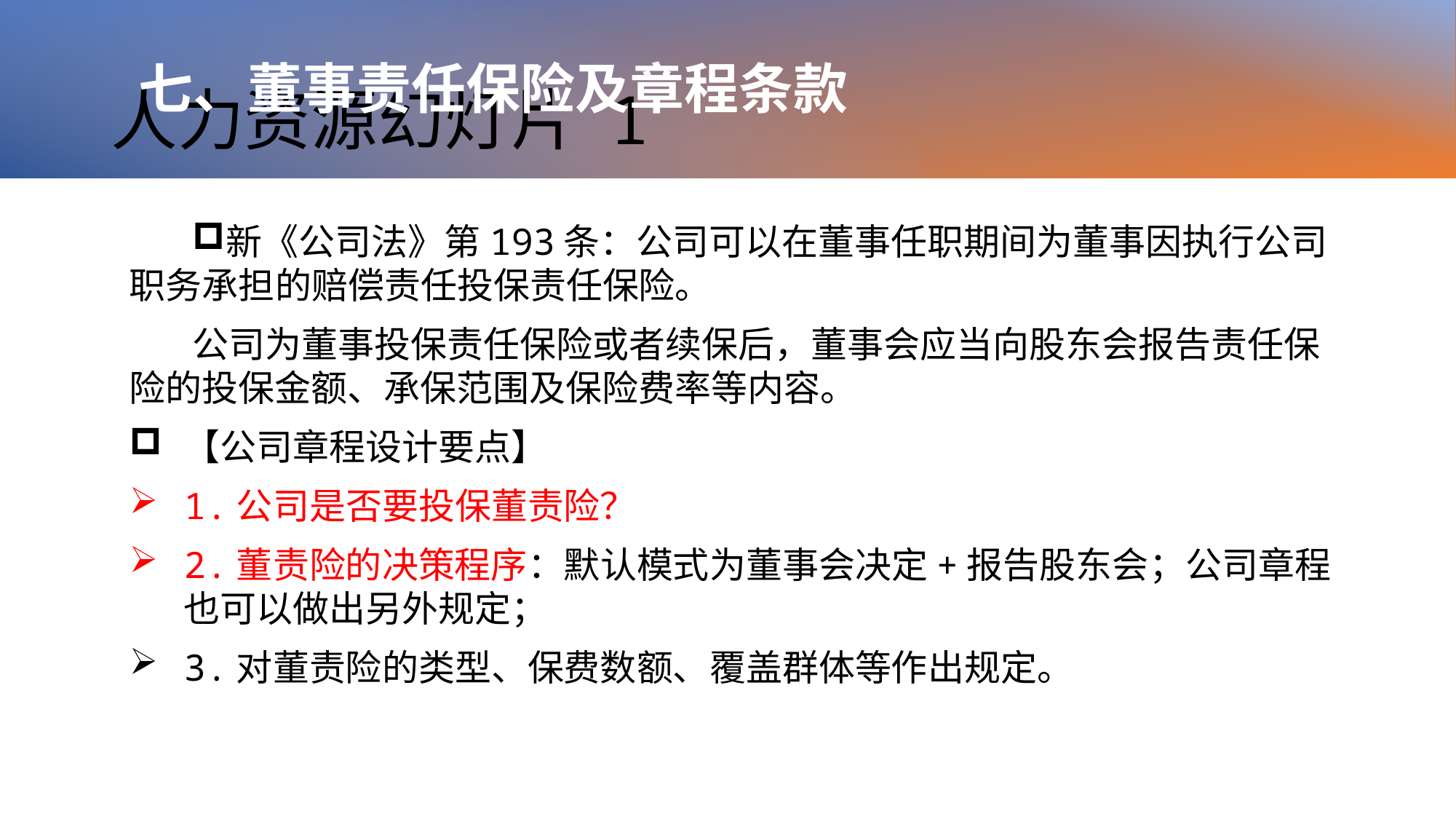

# 人力资源幻灯片 1
七、董事责任保险及章程条款
新《公司法》第193条：公司可以在董事任职期间为董事因执行公司职务承担的赔偿责任投保责任保险。
公司为董事投保责任保险或者续保后，董事会应当向股东会报告责任保险的投保金额、承保范围及保险费率等内容。
【公司章程设计要点】
1.公司是否要投保董责险？
2.董责险的决策程序：默认模式为董事会决定+报告股东会；公司章程也可以做出另外规定；
3.对董责险的类型、保费数额、覆盖群体等作出规定。